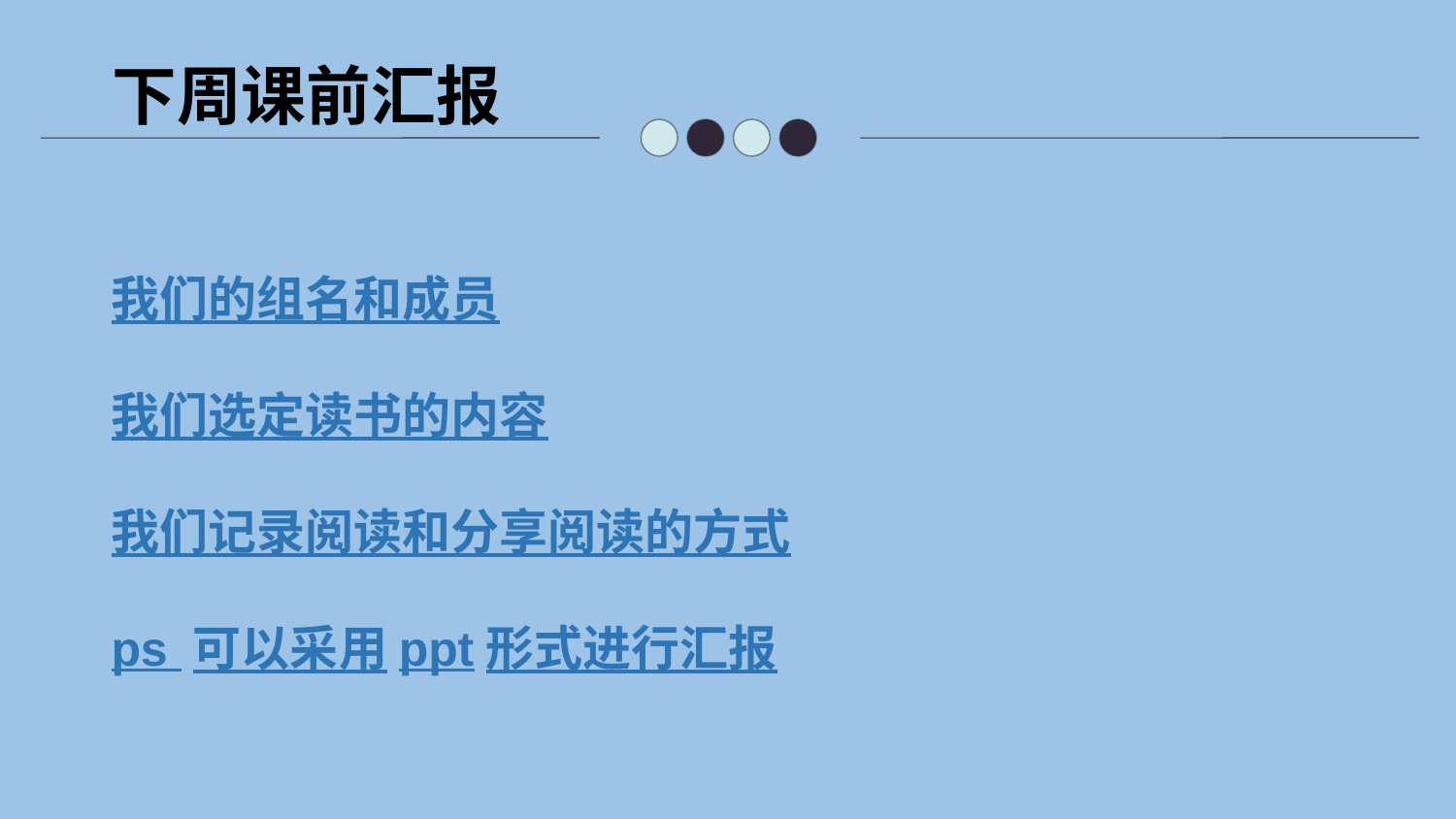

下周课前汇报

我们的组名和成员
我们选定读书的内容
我们记录阅读和分享阅读的方式
ps 可以采用ppt形式进行汇报